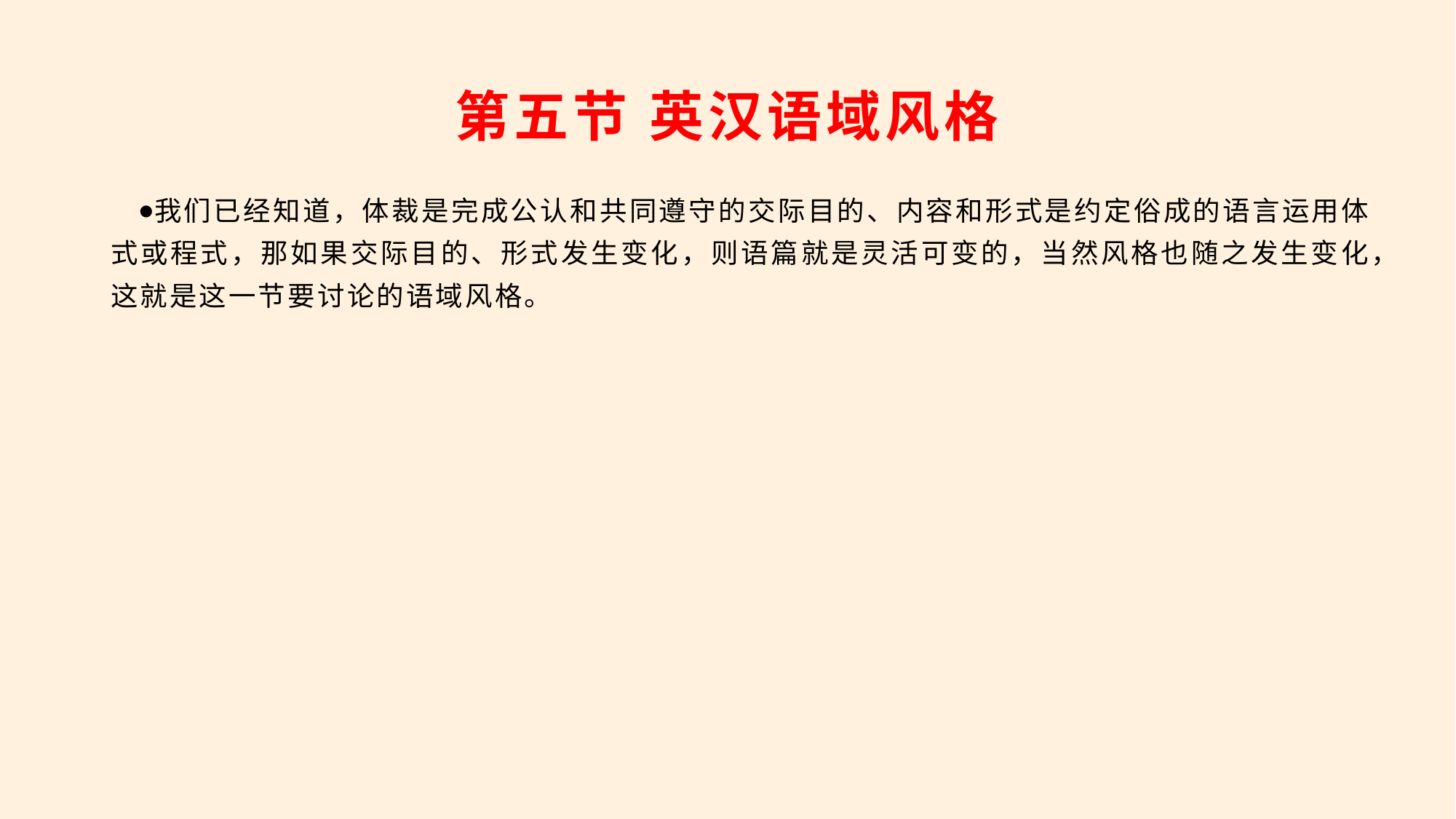

# 第五节 英汉语域风格
我们已经知道，体裁是完成公认和共同遵守的交际目的、内容和形式是约定俗成的语言运用体式或程式，那如果交际目的、形式发生变化，则语篇就是灵活可变的，当然风格也随之发生变化，这就是这一节要讨论的语域风格。